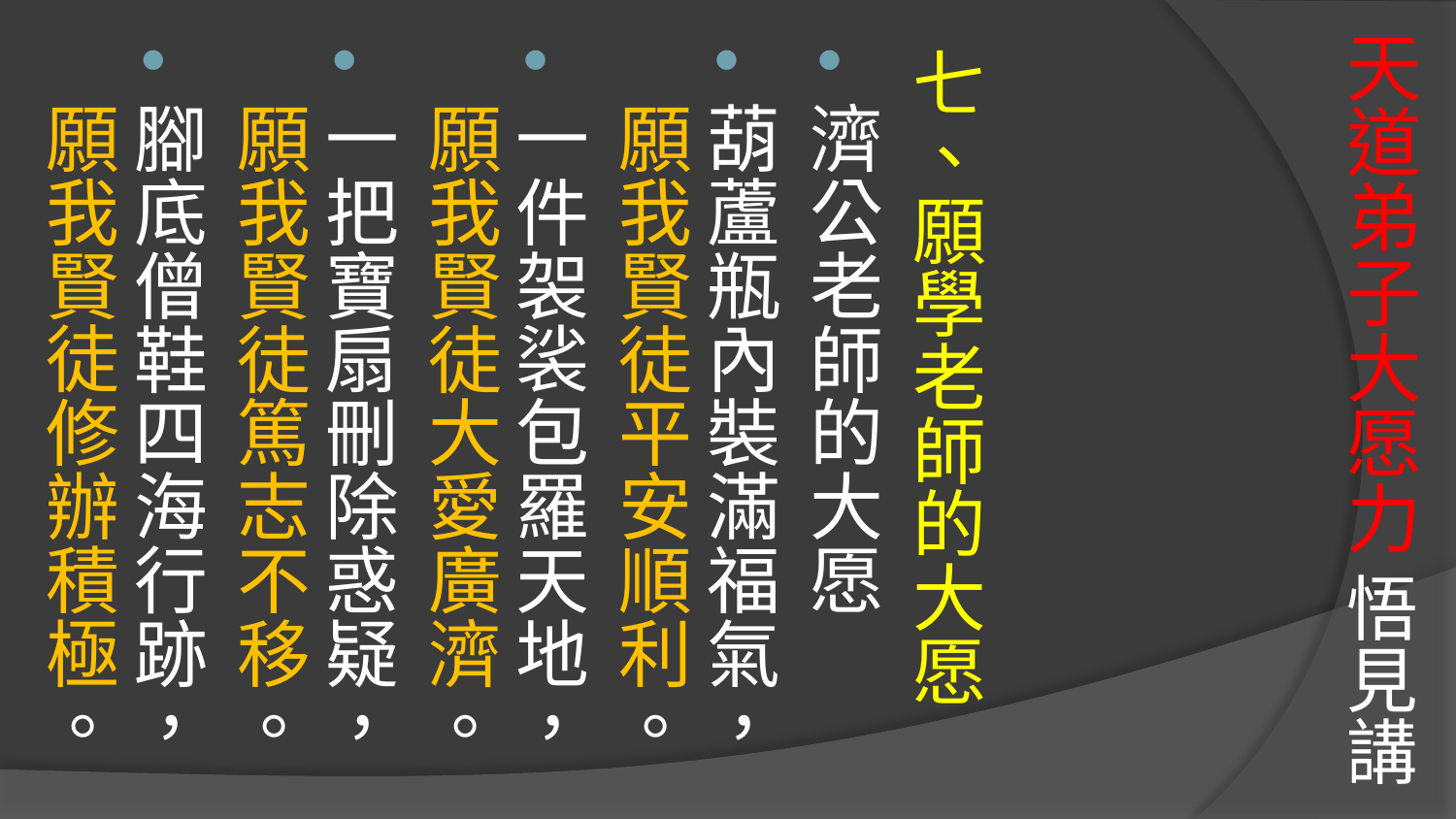

# 天道弟子大愿力 悟見講
七、願學老師的大愿
濟公老師的大愿
葫蘆瓶內裝滿福氣，
願我賢徒平安順利。
一件袈裟包羅天地，
願我賢徒大愛廣濟。
一把寶扇刪除惑疑，
願我賢徒篤志不移。
腳底僧鞋四海行跡，
願我賢徒修辦積極。